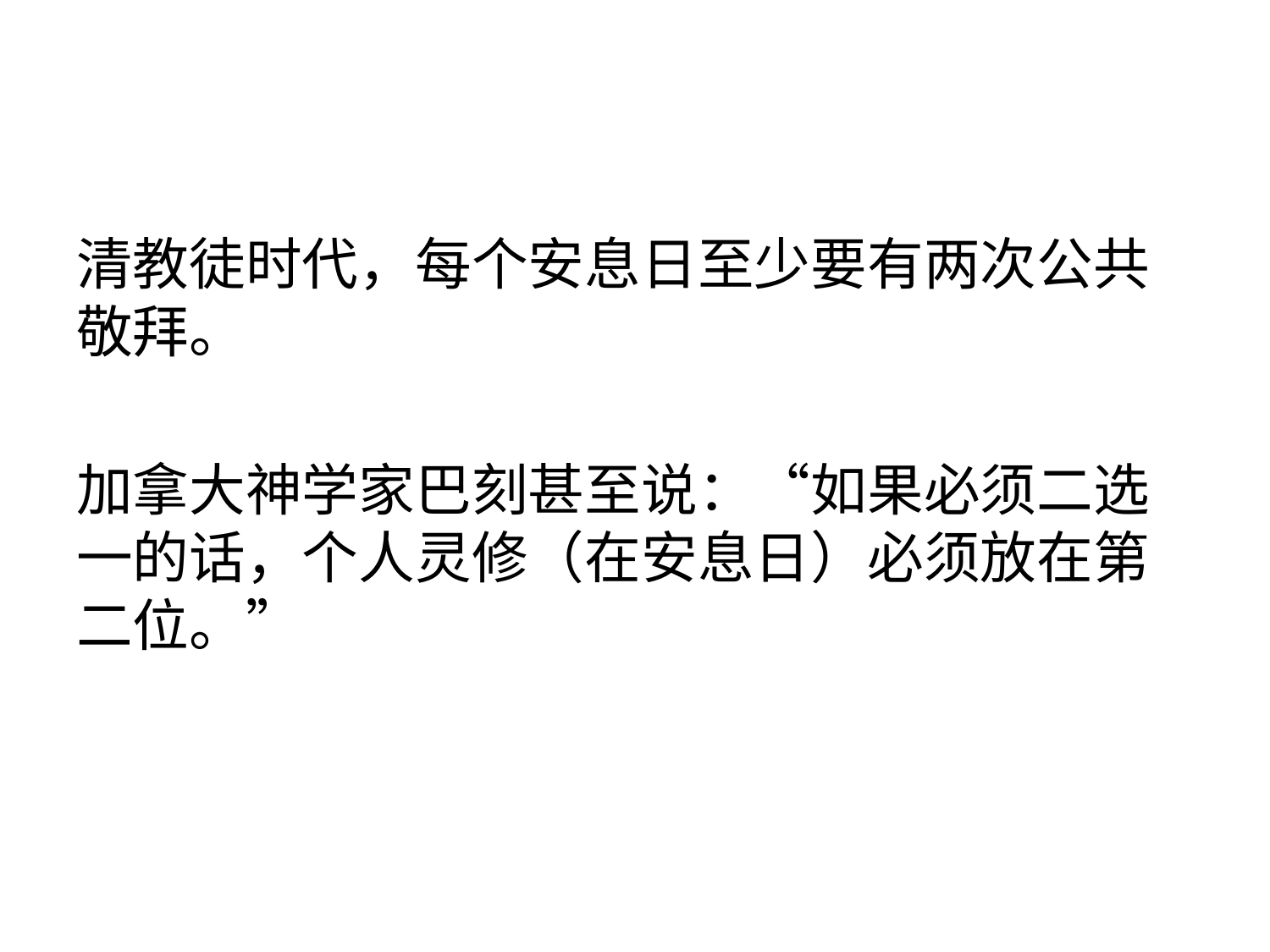

#
清教徒时代，每个安息日至少要有两次公共敬拜。

加拿大神学家巴刻甚至说：“如果必须二选一的话，个人灵修（在安息日）必须放在第二位。”